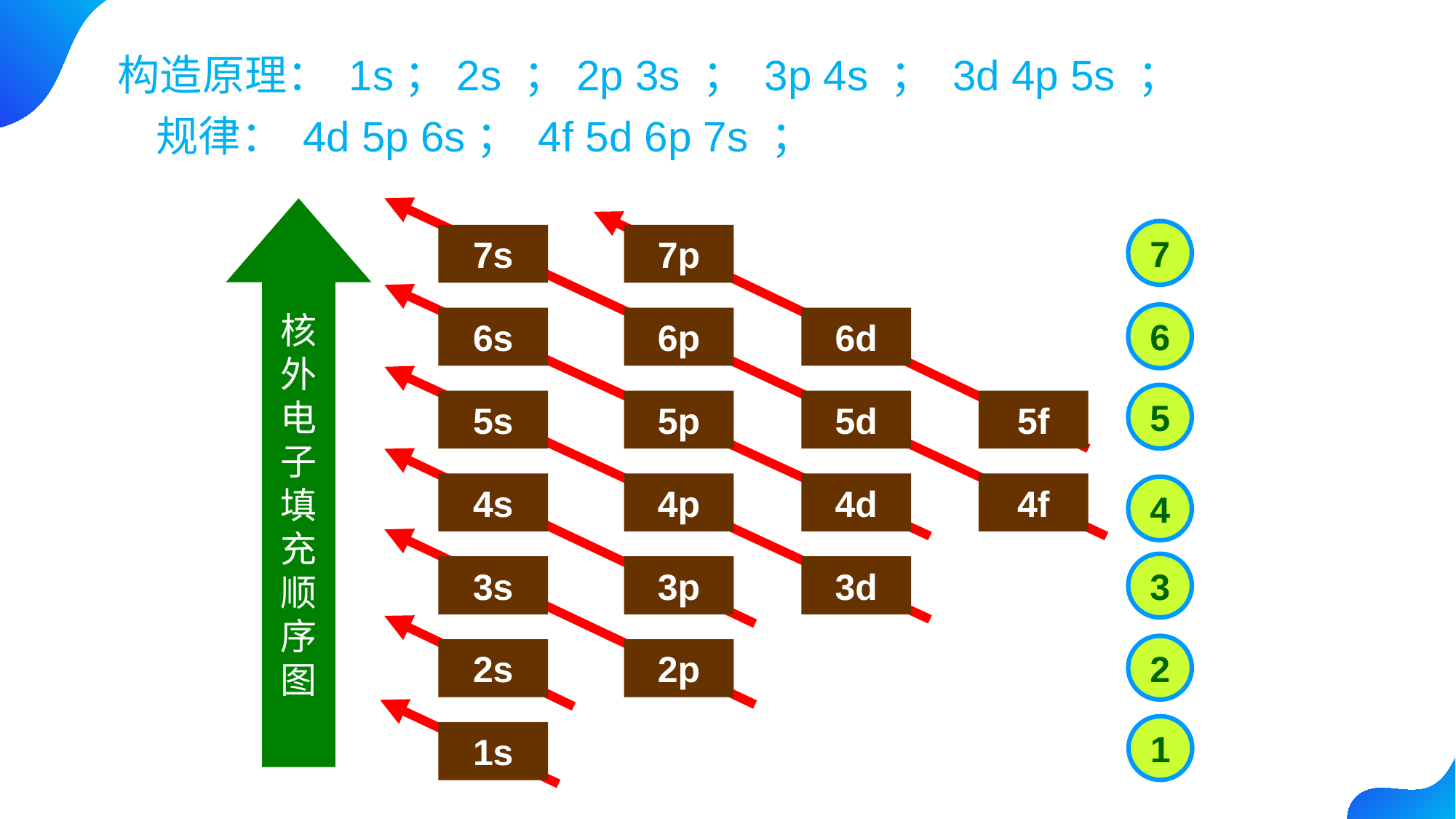

构造原理： 1s；2s ；2p 3s ； 3p 4s ； 3d 4p 5s ；
   规律： 4d 5p 6s； 4f 5d 6p 7s ；
核
外
电
子
填
充
顺
序
图

7
6
5
4
3
2
1
7s
7p
6s
6p
6d
5s
5p
5d
5f
4s
4p
4d
4f
3s
3p
3d
2s
2p
1s